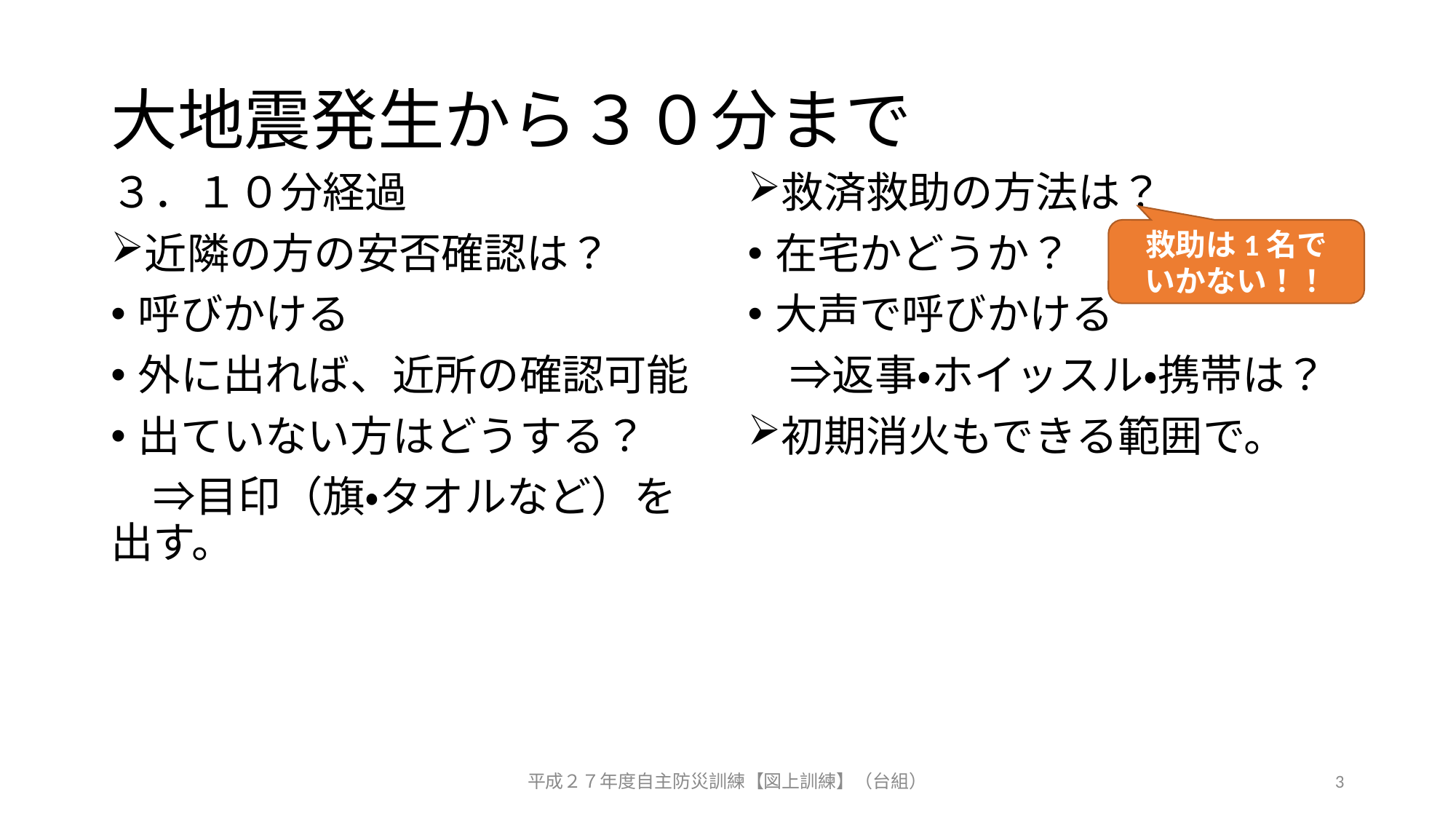

# 大地震発生から３０分まで
３．１０分経過
近隣の方の安否確認は？
呼びかける
外に出れば、近所の確認可能
出ていない方はどうする？
　⇒目印（旗・タオルなど）を出す。
救済救助の方法は？
在宅かどうか？
大声で呼びかける
　⇒返事・ホイッスル・携帯は？
初期消火もできる範囲で。

救助は1名で
いかない！！
平成２７年度自主防災訓練【図上訓練】（台組）
3